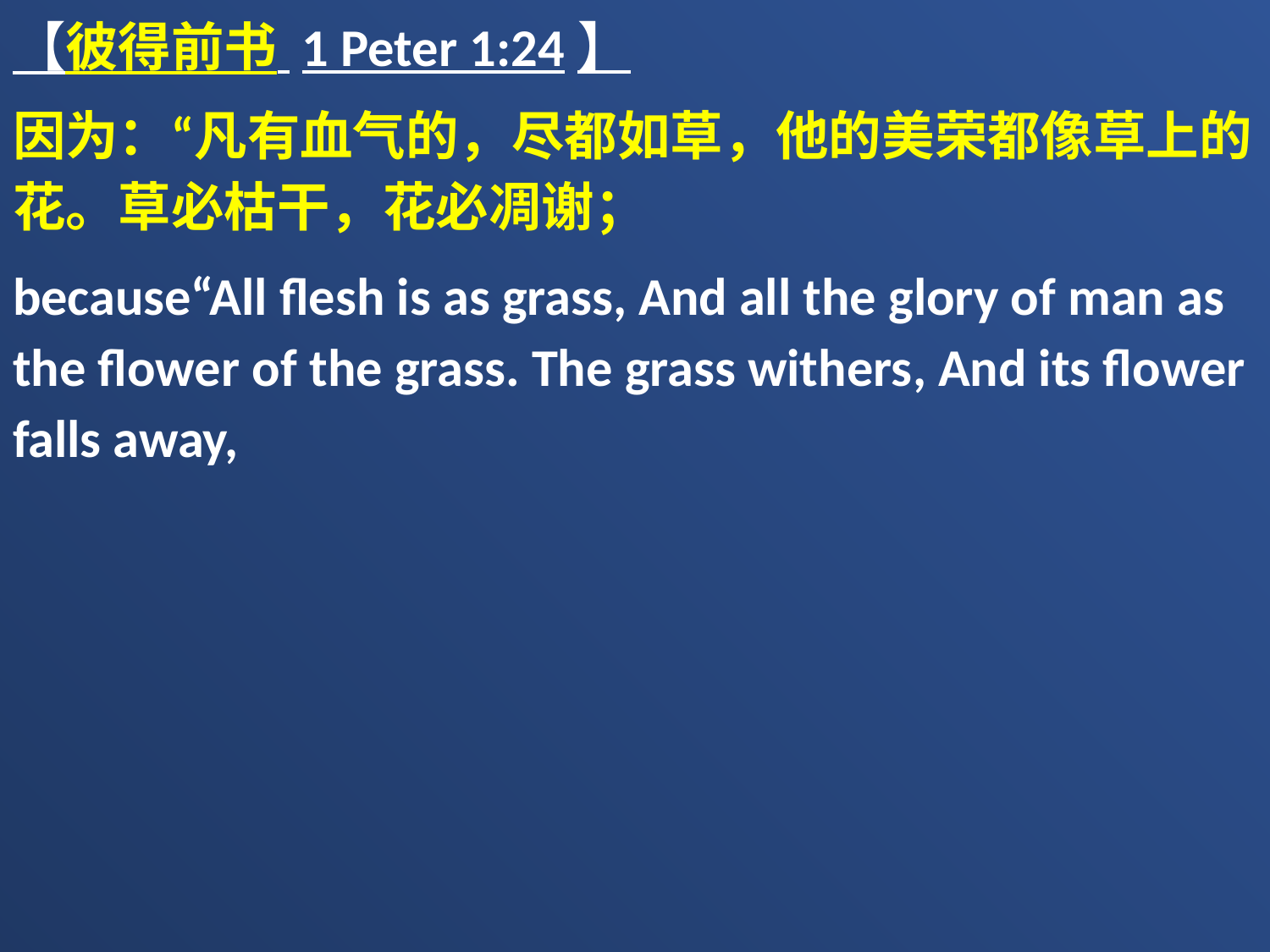

【彼得前书 1 Peter 1:24】
因为：“凡有血气的，尽都如草，他的美荣都像草上的花。草必枯干，花必凋谢；
because“All flesh is as grass, And all the glory of man as the flower of the grass. The grass withers, And its flower falls away,